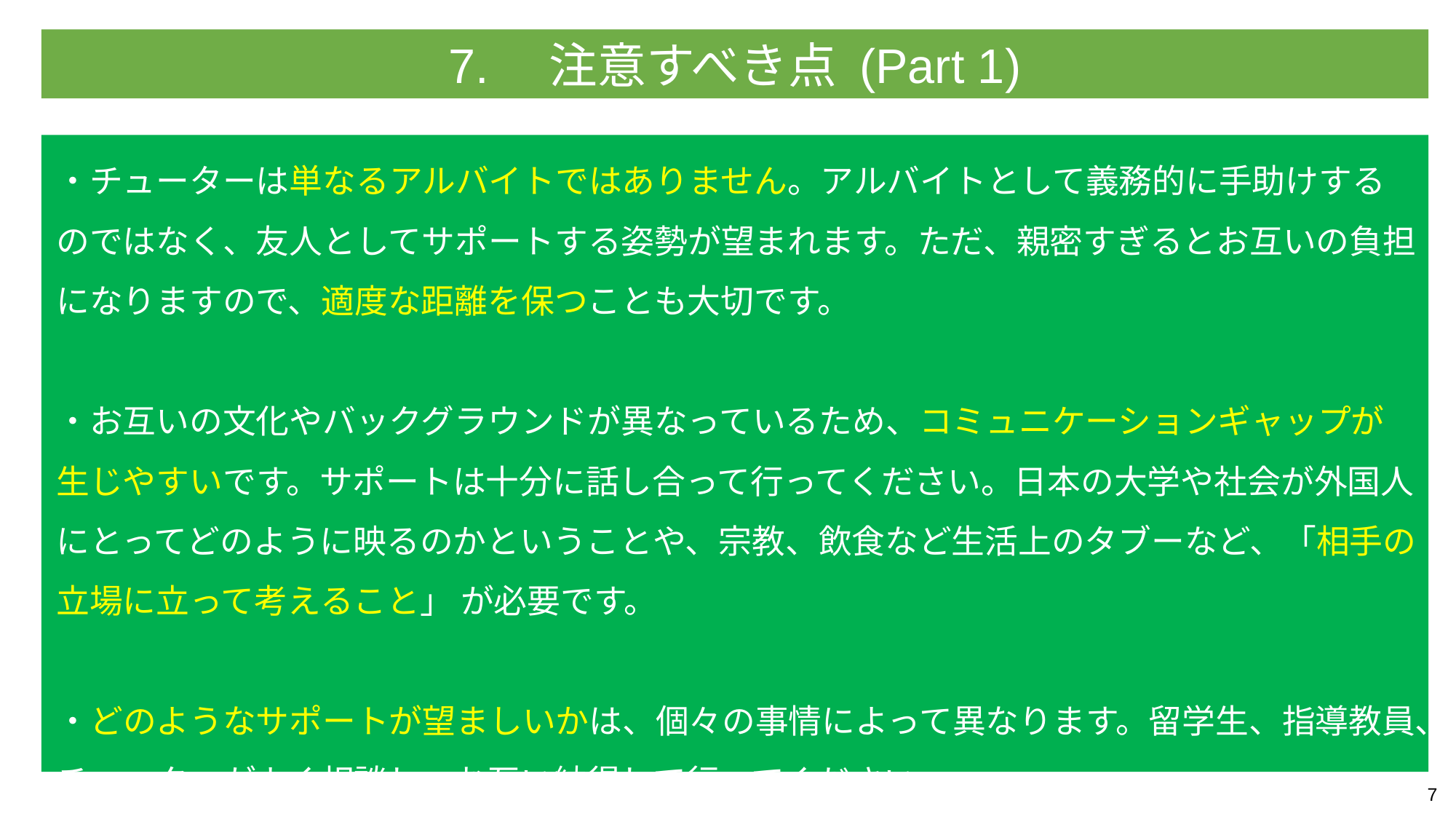

7.　注意すべき点 (Part 1)

・チューターは単なるアルバイトではありません。アルバイトとして義務的に手助けするのではなく、友人としてサポートする姿勢が望まれます。ただ、親密すぎるとお互いの負担になりますので、適度な距離を保つことも大切です。

・お互いの文化やバックグラウンドが異なっているため、コミュニケーションギャップが生じやすいです。サポートは十分に話し合って行ってください。日本の大学や社会が外国人にとってどのように映るのかということや、宗教、飲食など生活上のタブーなど、「相手の立場に立って考えること」 が必要です。

・どのようなサポートが望ましいかは、個々の事情によって異なります。留学生、指導教員、チューターがよく相談し、お互い納得して行ってください。
7